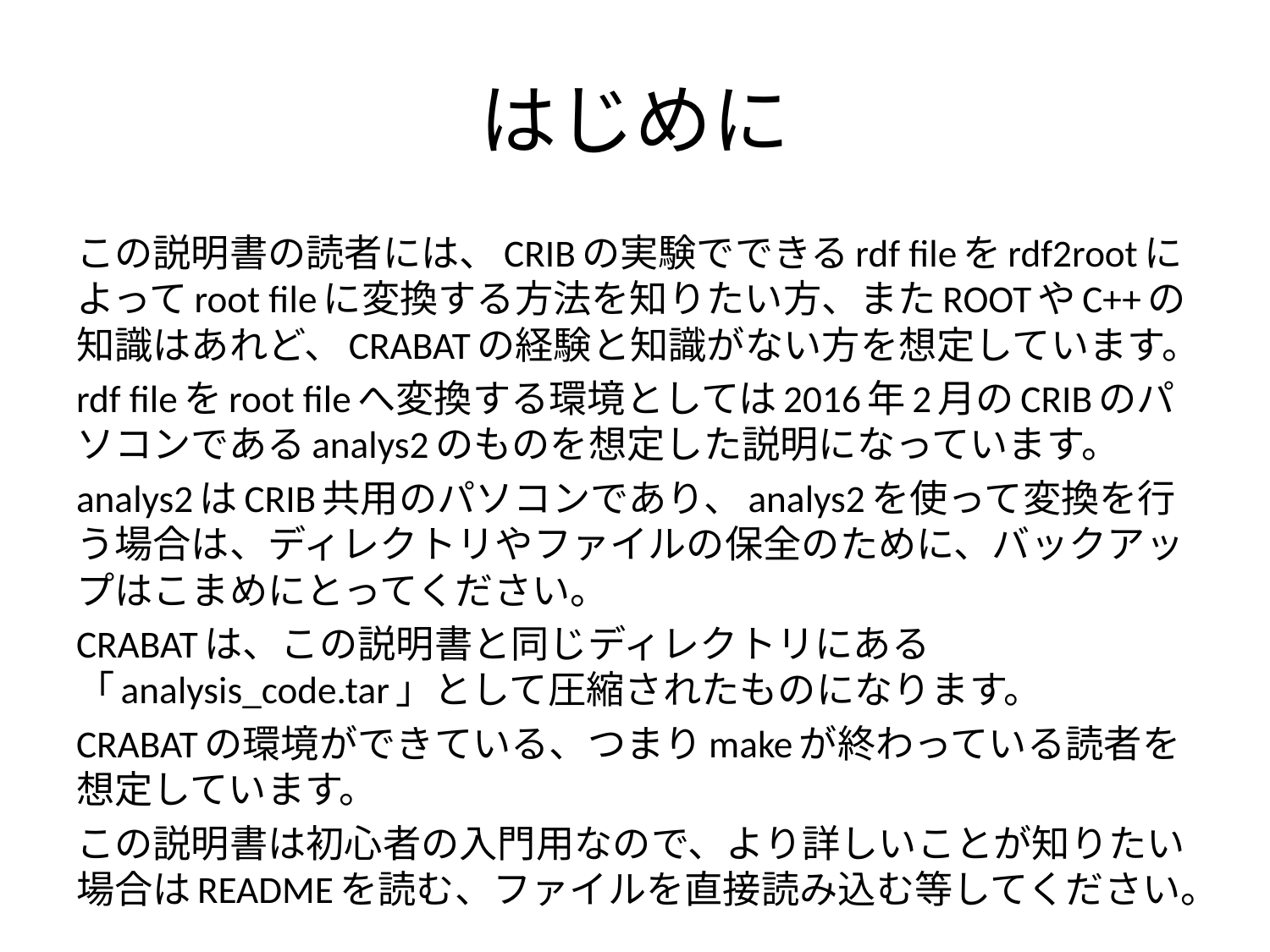

# はじめに
この説明書の読者には、CRIBの実験でできるrdf fileをrdf2rootによってroot fileに変換する方法を知りたい方、またROOTやC++の知識はあれど、CRABATの経験と知識がない方を想定しています。
rdf fileをroot fileへ変換する環境としては2016年2月のCRIBのパソコンであるanalys2のものを想定した説明になっています。
analys2はCRIB共用のパソコンであり、analys2を使って変換を行う場合は、ディレクトリやファイルの保全のために、バックアップはこまめにとってください。
CRABATは、この説明書と同じディレクトリにある「analysis_code.tar」として圧縮されたものになります。
CRABATの環境ができている、つまりmakeが終わっている読者を想定しています。
この説明書は初心者の入門用なので、より詳しいことが知りたい場合はREADMEを読む、ファイルを直接読み込む等してください。